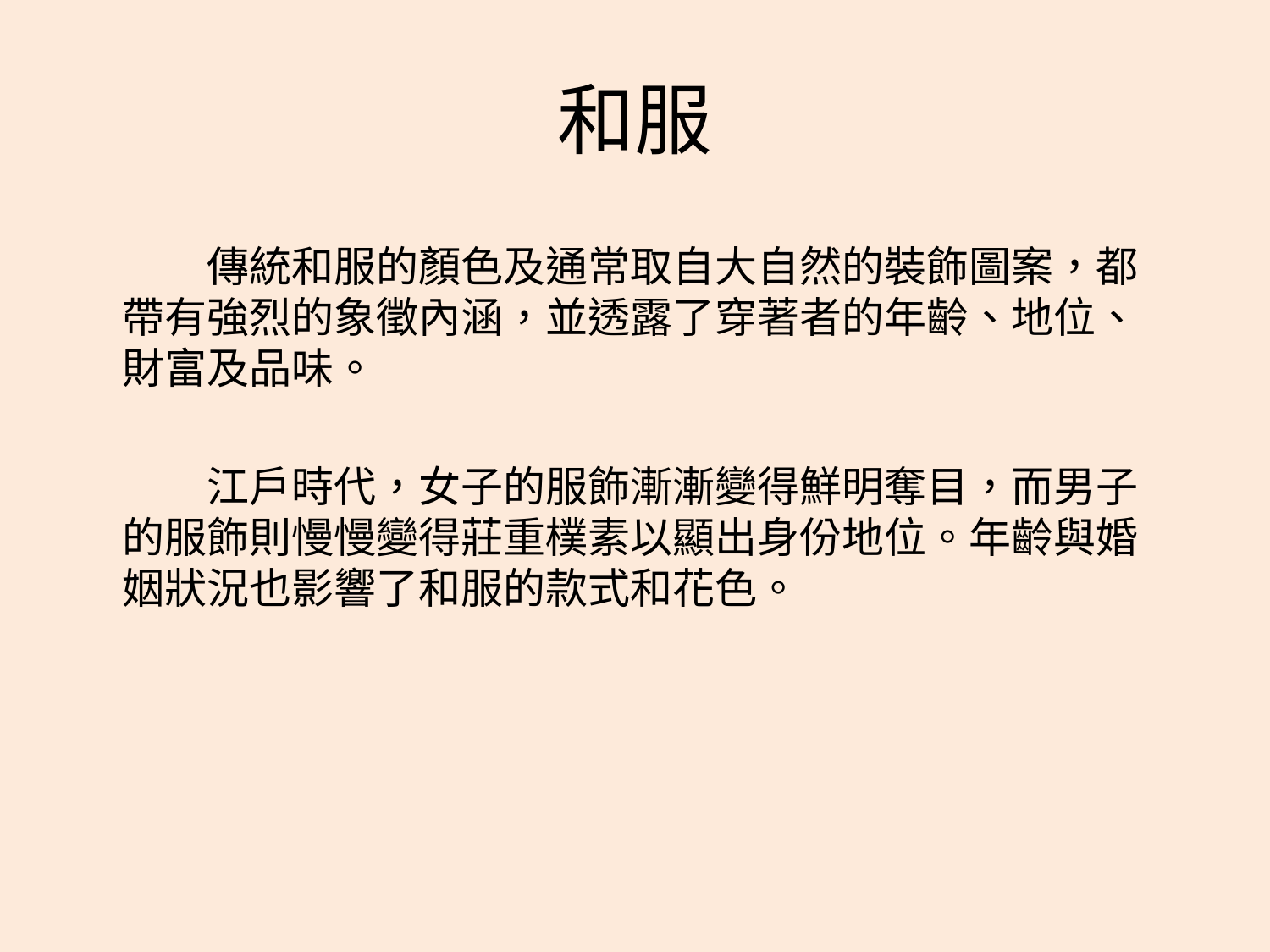

# 和服
　　傳統和服的顏色及通常取自大自然的裝飾圖案，都帶有強烈的象徵內涵，並透露了穿著者的年齡、地位、財富及品味。

　　江戶時代，女子的服飾漸漸變得鮮明奪目，而男子的服飾則慢慢變得莊重樸素以顯出身份地位。年齡與婚姻狀況也影響了和服的款式和花色。